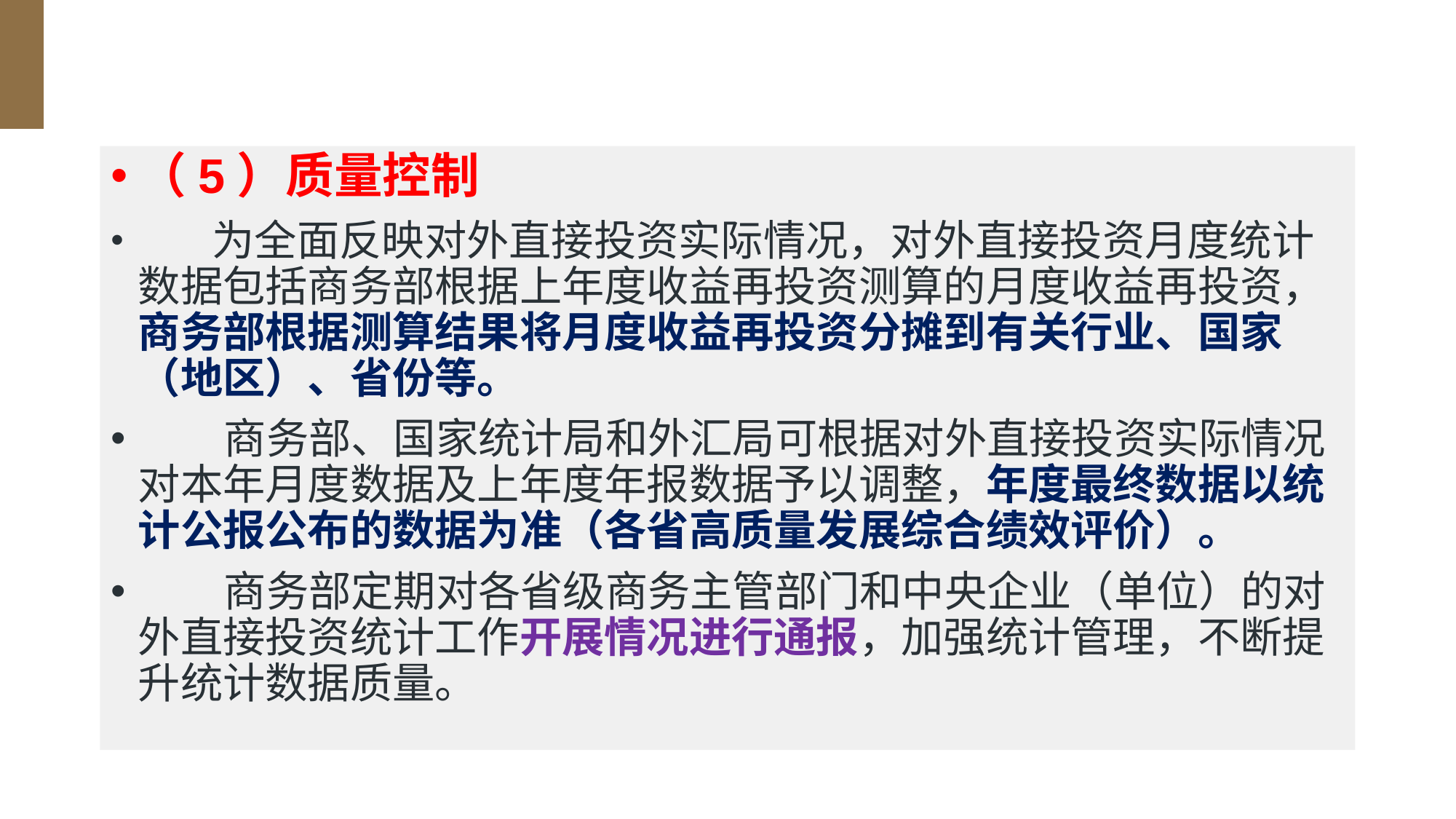

#
（5）质量控制
        为全面反映对外直接投资实际情况，对外直接投资月度统计数据包括商务部根据上年度收益再投资测算的月度收益再投资，商务部根据测算结果将月度收益再投资分摊到有关行业、国家（地区）、省份等。
        商务部、国家统计局和外汇局可根据对外直接投资实际情况对本年月度数据及上年度年报数据予以调整，年度最终数据以统计公报公布的数据为准（各省高质量发展综合绩效评价）。
        商务部定期对各省级商务主管部门和中央企业（单位）的对外直接投资统计工作开展情况进行通报，加强统计管理，不断提升统计数据质量。